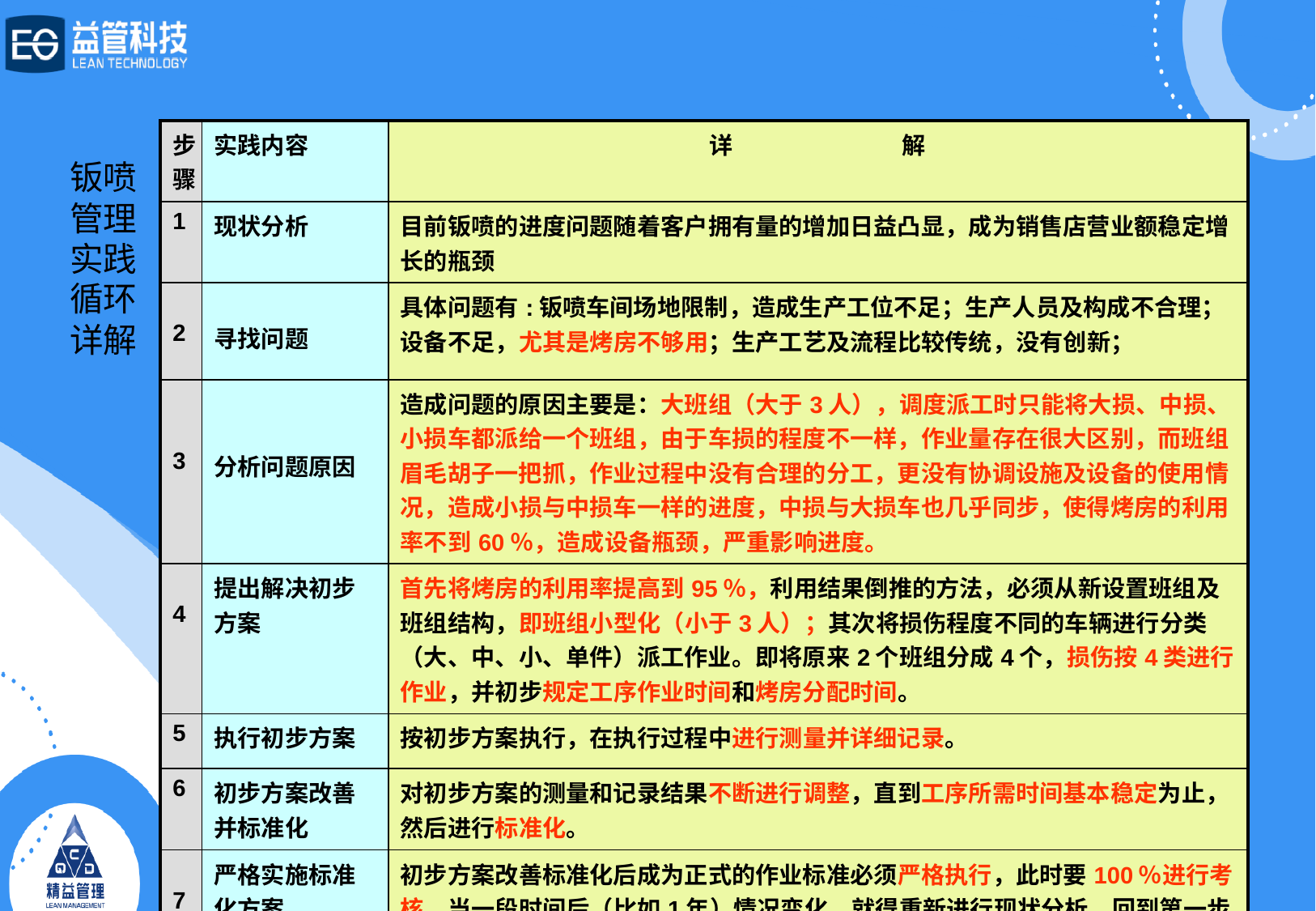

| 步骤 | 实践内容 | 详 解 |
| --- | --- | --- |
| 1 | 现状分析 | 目前钣喷的进度问题随着客户拥有量的增加日益凸显，成为销售店营业额稳定增长的瓶颈 |
| 2 | 寻找问题 | 具体问题有:钣喷车间场地限制，造成生产工位不足；生产人员及构成不合理；设备不足，尤其是烤房不够用；生产工艺及流程比较传统，没有创新； |
| 3 | 分析问题原因 | 造成问题的原因主要是：大班组（大于3人），调度派工时只能将大损、中损、小损车都派给一个班组，由于车损的程度不一样，作业量存在很大区别，而班组眉毛胡子一把抓，作业过程中没有合理的分工，更没有协调设施及设备的使用情况，造成小损与中损车一样的进度，中损与大损车也几乎同步，使得烤房的利用率不到60％，造成设备瓶颈，严重影响进度。 |
| 4 | 提出解决初步方案 | 首先将烤房的利用率提高到95％，利用结果倒推的方法，必须从新设置班组及班组结构，即班组小型化（小于3人）；其次将损伤程度不同的车辆进行分类（大、中、小、单件）派工作业。即将原来2个班组分成4个，损伤按4类进行作业，并初步规定工序作业时间和烤房分配时间。 |
| 5 | 执行初步方案 | 按初步方案执行，在执行过程中进行测量并详细记录。 |
| 6 | 初步方案改善并标准化 | 对初步方案的测量和记录结果不断进行调整，直到工序所需时间基本稳定为止，然后进行标准化。 |
| 7 | 严格实施标准化方案 | 初步方案改善标准化后成为正式的作业标准必须严格执行，此时要100％进行考核。当一段时间后（比如1年）情况变化，就得重新进行现状分析，回到第一步进行新的循环。 |
# 钣喷管理实践循环详解